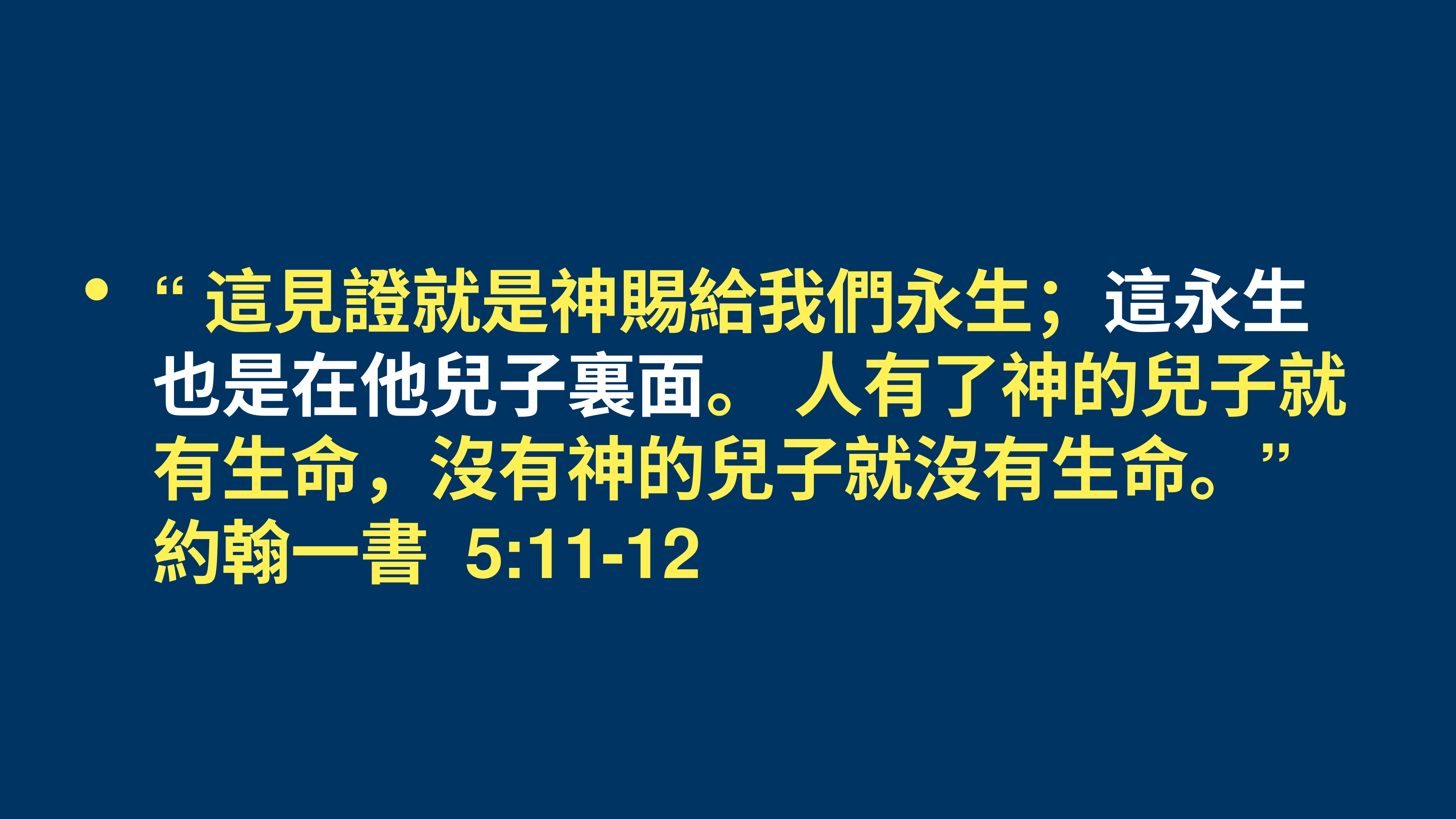

“這見證就是神賜給我們永生；這永生也是在他兒子裏面。 人有了神的兒子就有生命，沒有神的兒子就沒有生命。”約翰一書 5:11-12